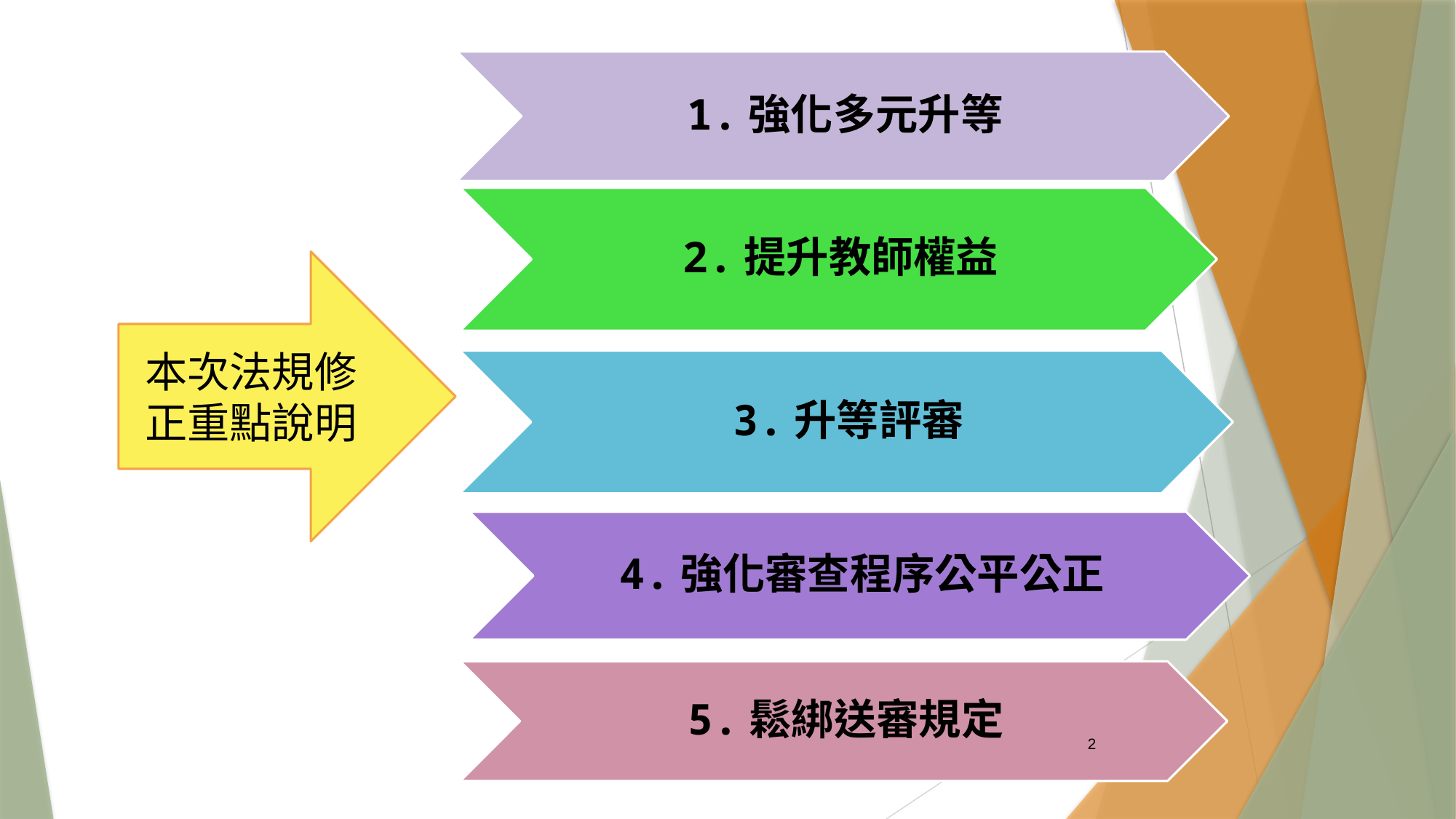

1.強化多元升等
2.提升教師權益
3.升等評審
4.強化審查程序公平公正
5.鬆綁送審規定
本次法規修正重點說明
2